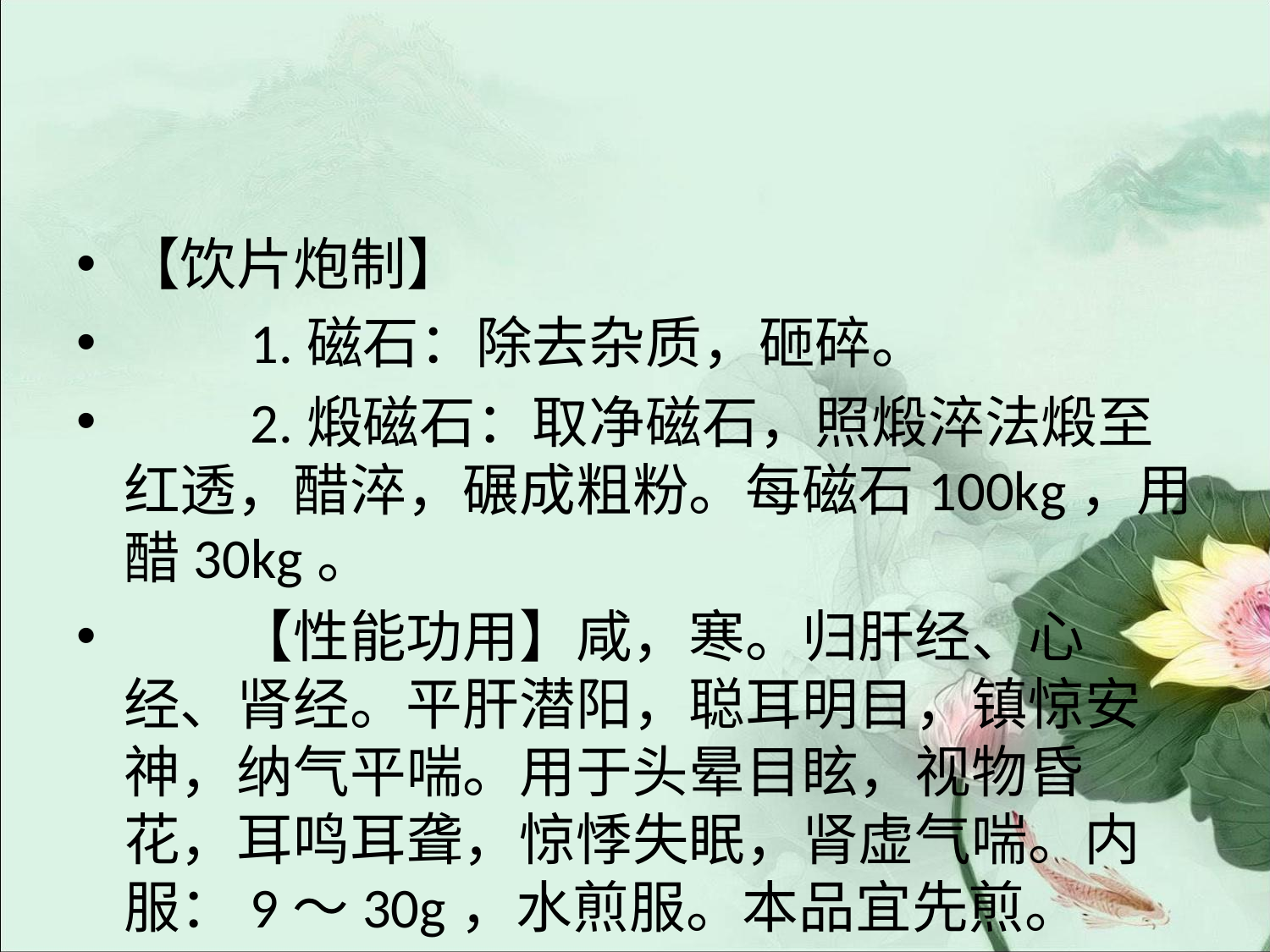

#
【饮片炮制】
　　1.磁石：除去杂质，砸碎。
　　2.煅磁石：取净磁石，照煅淬法煅至红透，醋淬，碾成粗粉。每磁石100kg，用醋30kg。
　　【性能功用】咸，寒。归肝经、心经、肾经。平肝潜阳，聪耳明目，镇惊安神，纳气平喘。用于头晕目眩，视物昏花，耳鸣耳聋，惊悸失眠，肾虚气喘。内服：9～30g，水煎服。本品宜先煎。